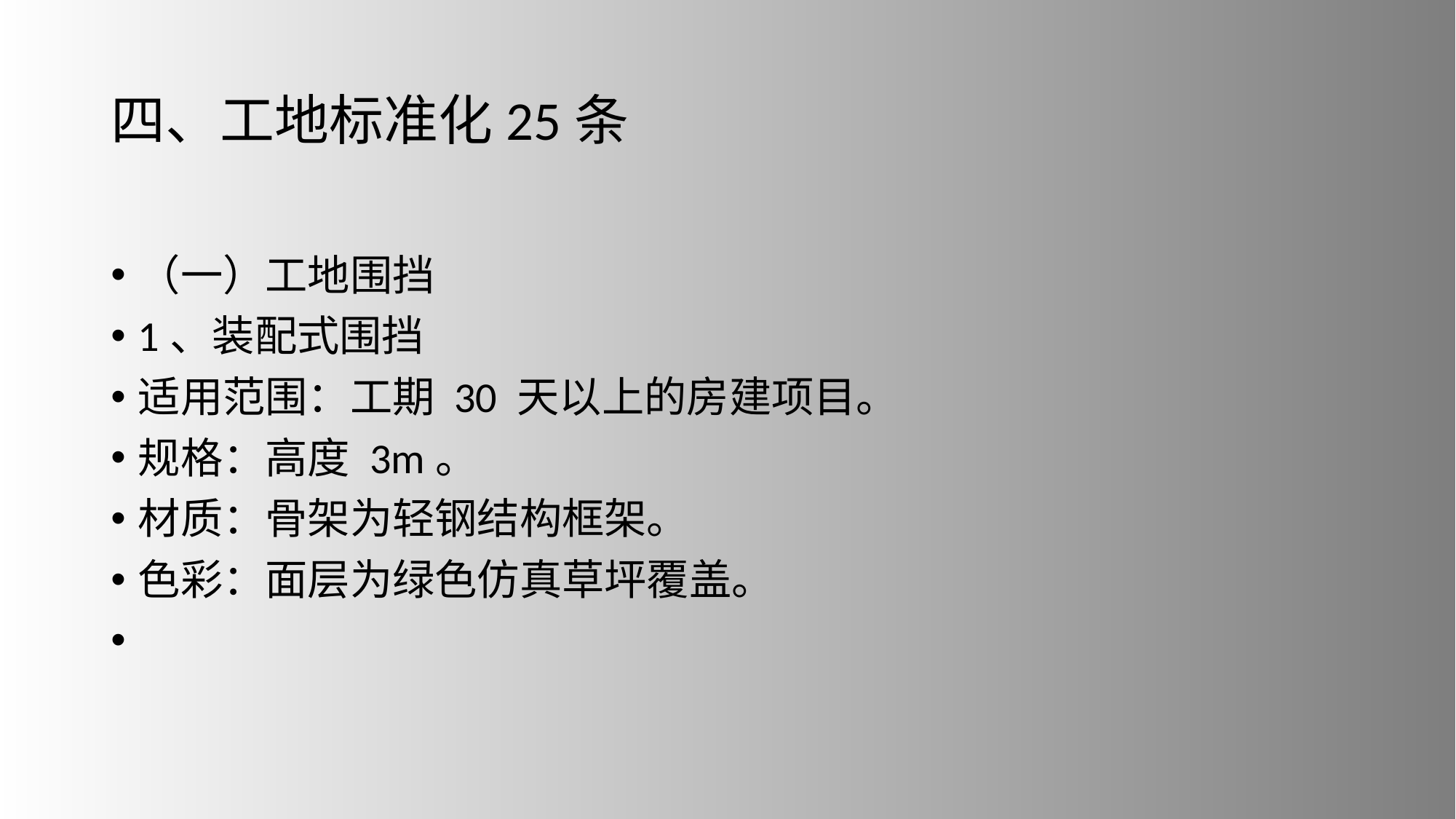

# 四、工地标准化25条
（一）工地围挡
1、装配式围挡
适用范围：工期 30 天以上的房建项目。
规格：高度 3m。
材质：骨架为轻钢结构框架。
色彩：面层为绿色仿真草坪覆盖。